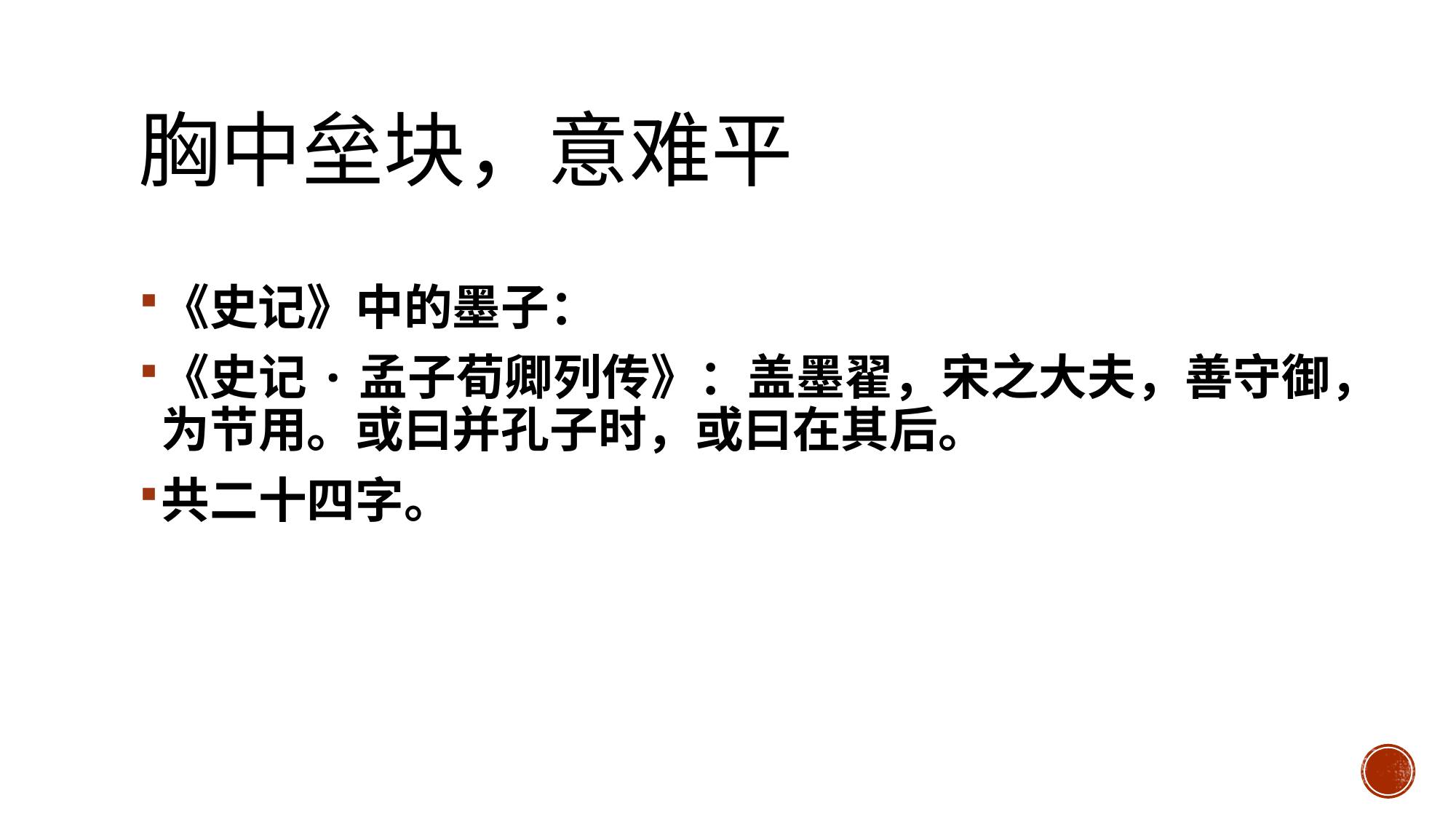

# 胸中垒块，意难平
《史记》中的墨子：
《史记·孟子荀卿列传》：盖墨翟，宋之大夫，善守御，为节用。或曰并孔子时，或曰在其后。
共二十四字。